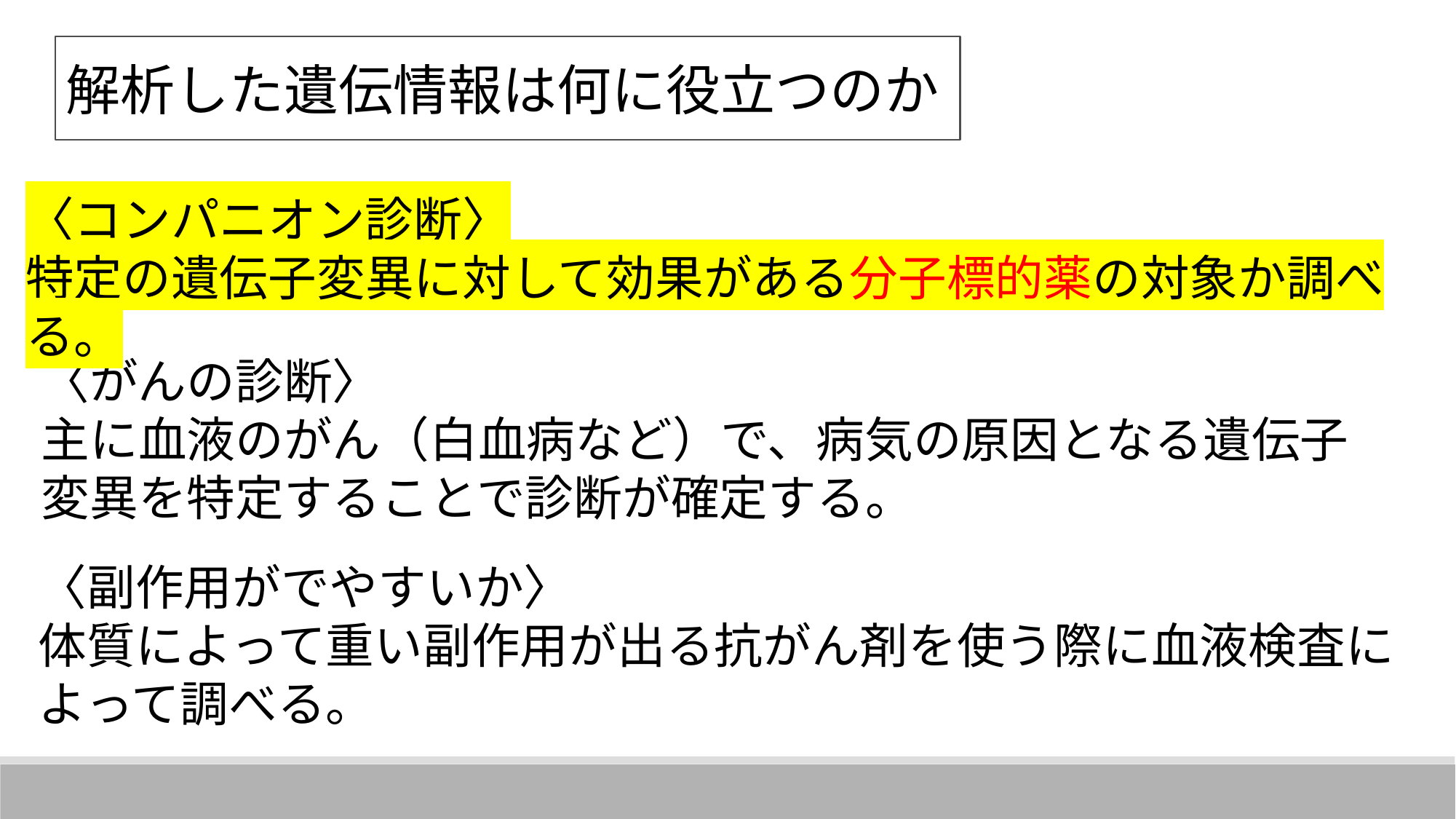

解析した遺伝情報は何に役立つのか
〈コンパニオン診断〉
特定の遺伝子変異に対して効果がある分子標的薬の対象か調べる。

〈がんの診断〉
主に血液のがん（白血病など）で、病気の原因となる遺伝子変異を特定することで診断が確定する。
〈副作用がでやすいか〉
体質によって重い副作用が出る抗がん剤を使う際に血液検査に
よって調べる。